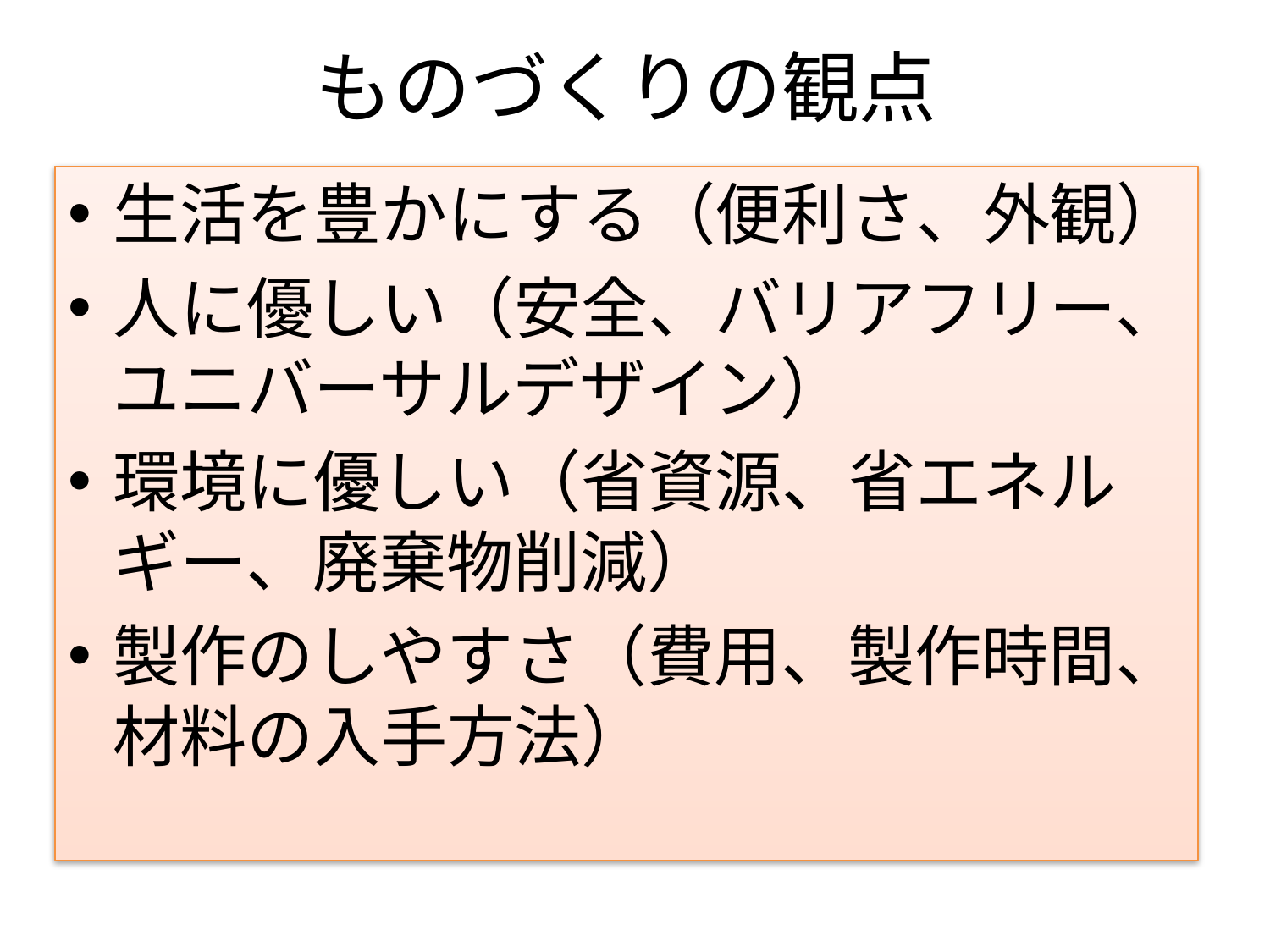

# ものづくりの観点
生活を豊かにする（便利さ、外観）
人に優しい（安全、バリアフリー、ユニバーサルデザイン）
環境に優しい（省資源、省エネルギー、廃棄物削減）
製作のしやすさ（費用、製作時間、材料の入手方法）